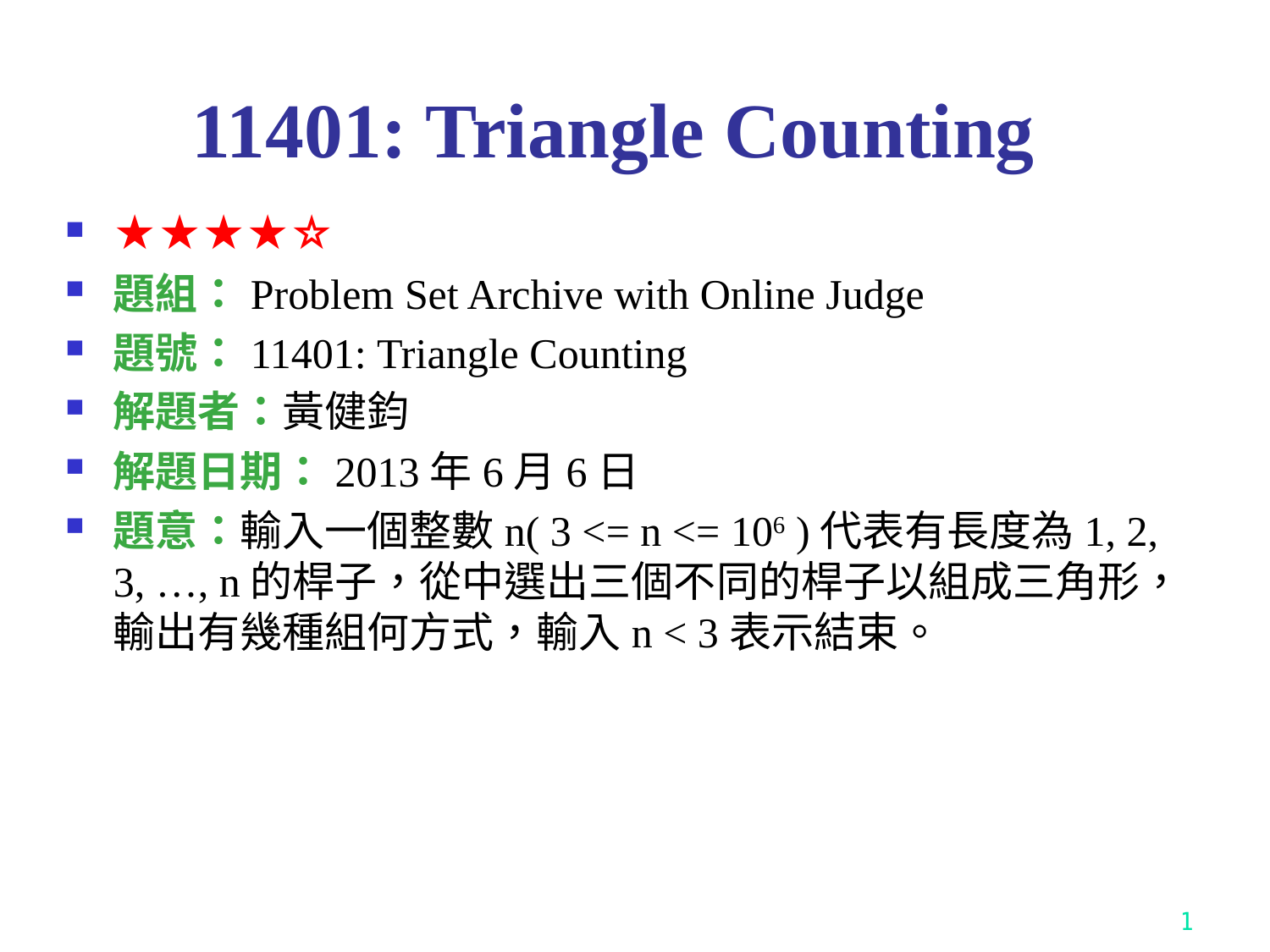

# 11401: Triangle Counting
★★★★☆
題組：Problem Set Archive with Online Judge
題號：11401: Triangle Counting
解題者：黃健鈞
解題日期：2013年6月6日
題意：輸入一個整數n( 3 <= n <= 106 )代表有長度為1, 2, 3, …, n的桿子，從中選出三個不同的桿子以組成三角形，輸出有幾種組何方式，輸入n < 3表示結束。
1